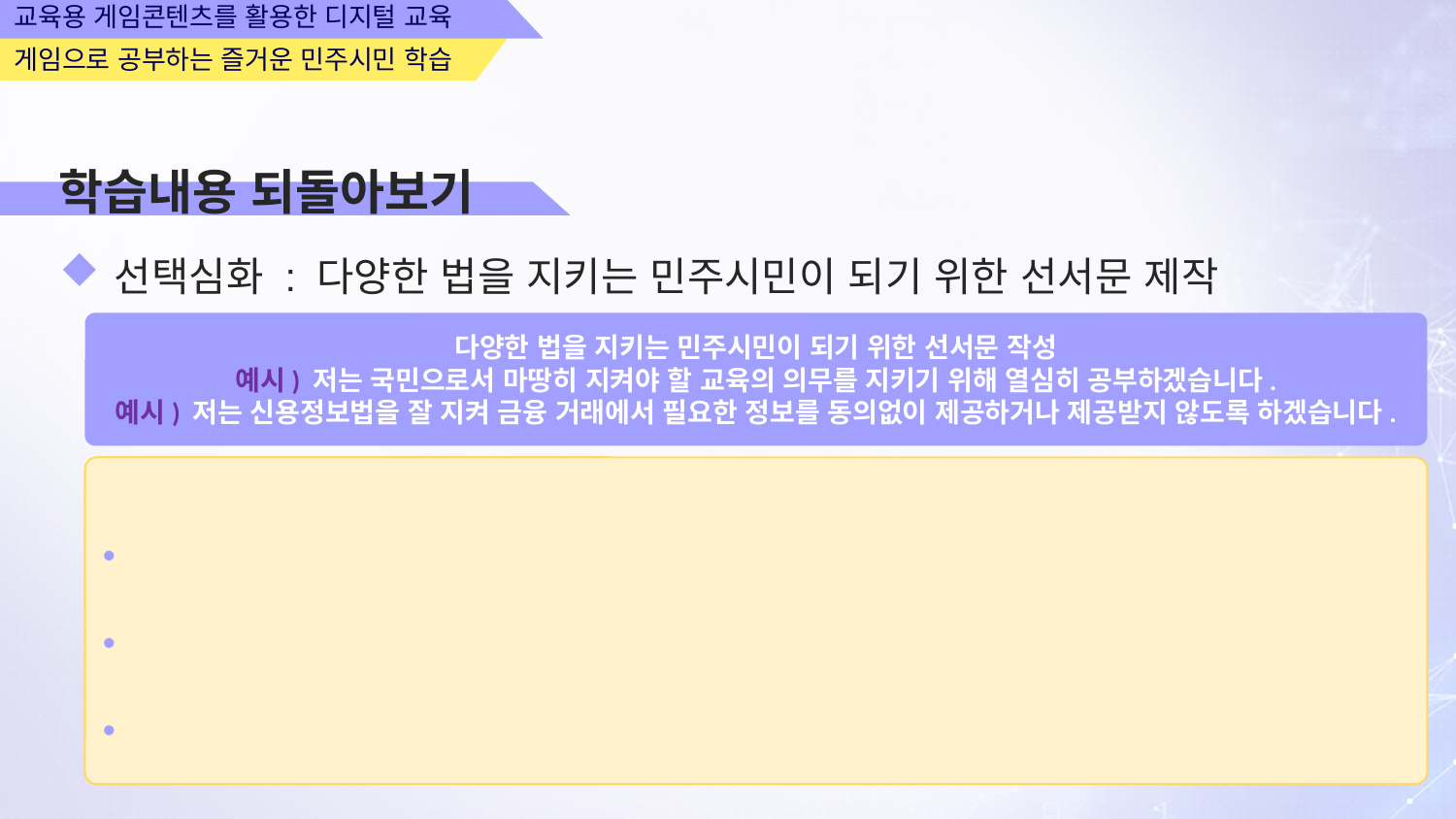

교육용 게임콘텐츠를 활용한 디지털 교육
게임으로 공부하는 즐거운 민주시민 학습

학습내용 되돌아보기

선택심화 : 다양한 법을 지키는 민주시민이 되기 위한 선서문 제작
다양한 법을 지키는 민주시민이 되기 위한 선서문 작성
예시) 저는 국민으로서 마땅히 지켜야 할 교육의 의무를 지키기 위해 열심히 공부하겠습니다.
예시) 저는 신용정보법을 잘 지켜 금융 거래에서 필요한 정보를 동의없이 제공하거나 제공받지 않도록 하겠습니다.